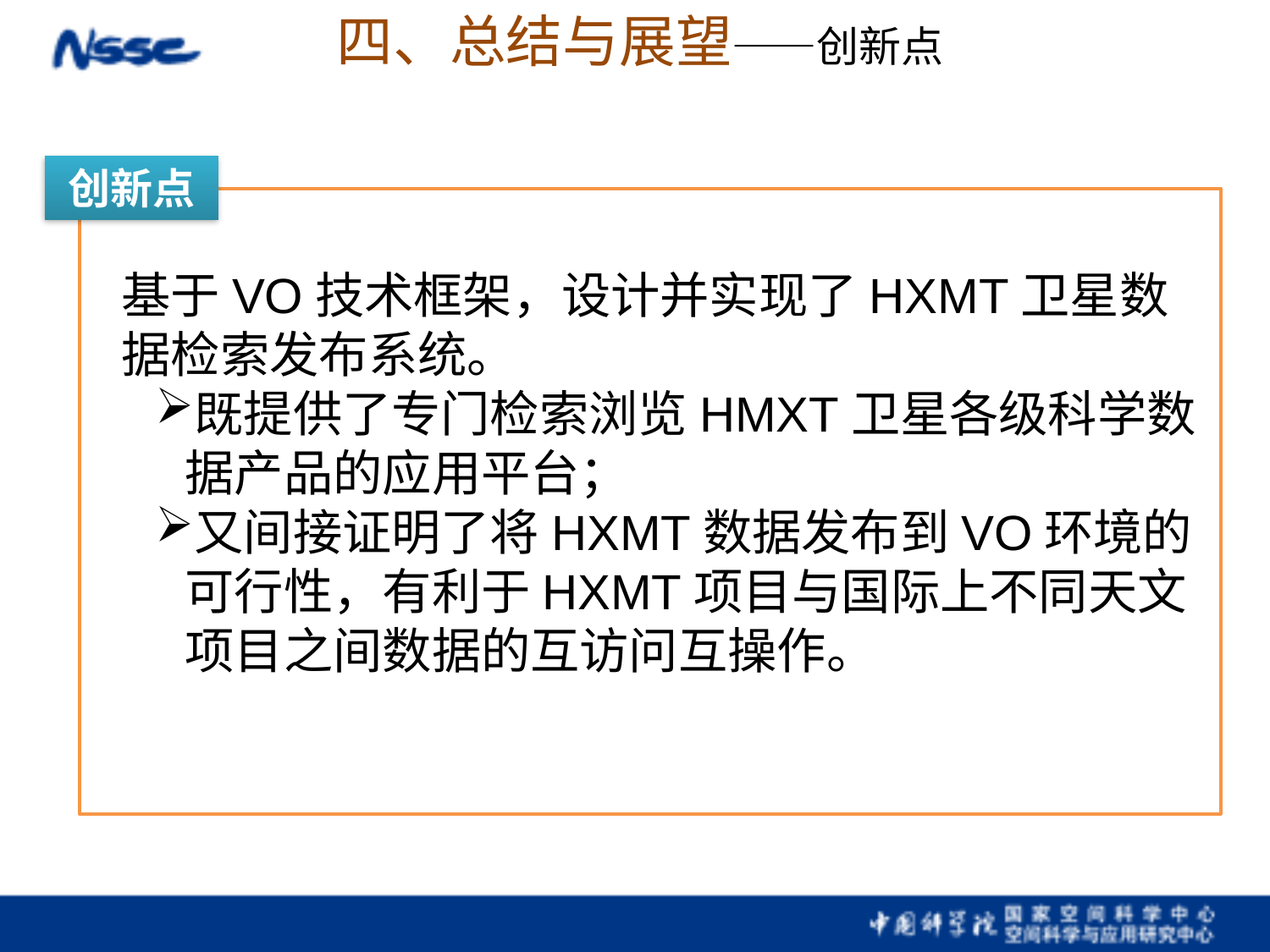

四、总结与展望——创新点

创新点

基于VO技术框架，设计并实现了HXMT卫星数据检索发布系统。
既提供了专门检索浏览HMXT卫星各级科学数据产品的应用平台；
又间接证明了将HXMT数据发布到VO环境的可行性，有利于HXMT项目与国际上不同天文项目之间数据的互访问互操作。